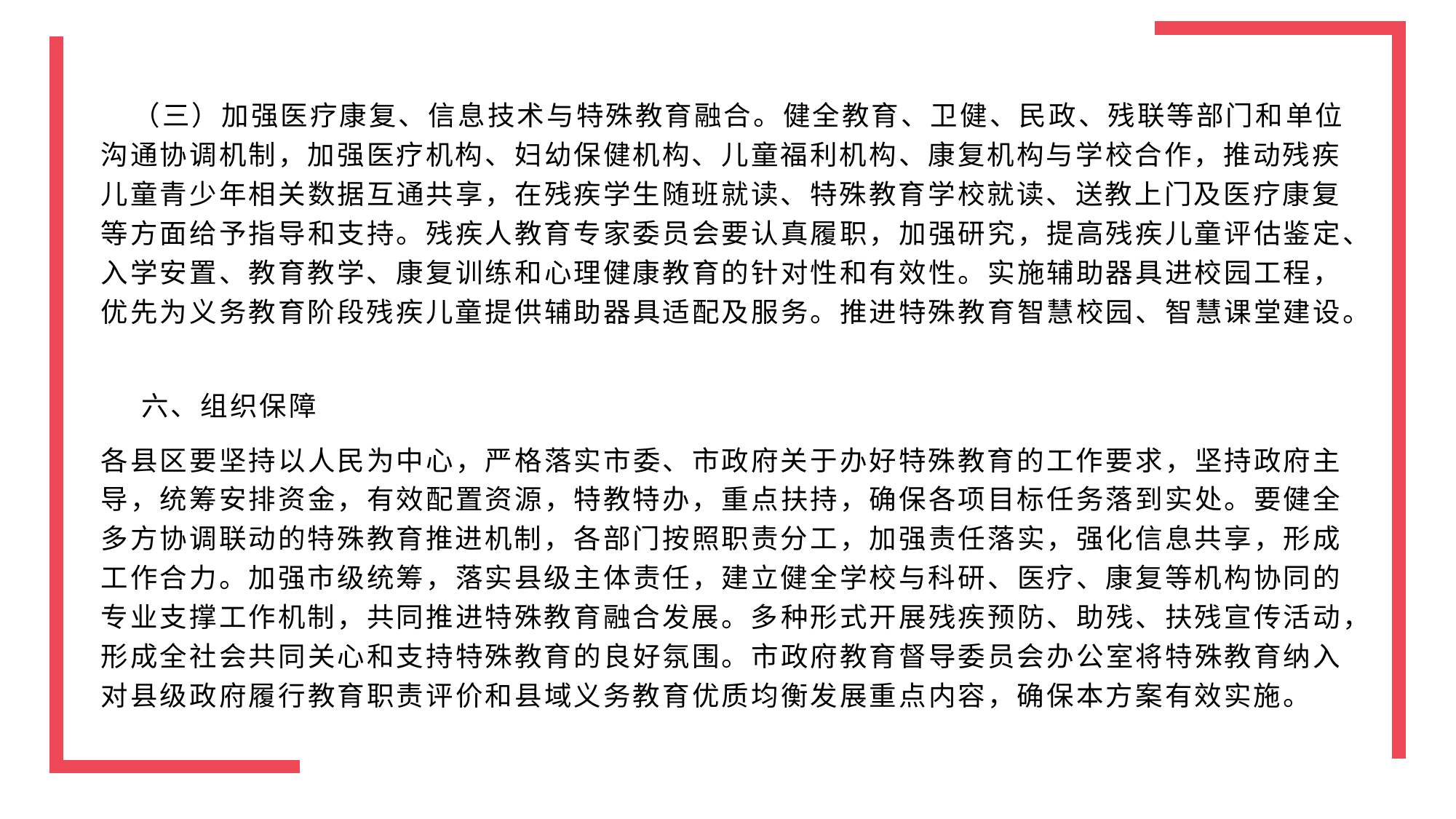

（三）加强医疗康复、信息技术与特殊教育融合。健全教育、卫健、民政、残联等部门和单位沟通协调机制，加强医疗机构、妇幼保健机构、儿童福利机构、康复机构与学校合作，推动残疾儿童青少年相关数据互通共享，在残疾学生随班就读、特殊教育学校就读、送教上门及医疗康复等方面给予指导和支持。残疾人教育专家委员会要认真履职，加强研究，提高残疾儿童评估鉴定、入学安置、教育教学、康复训练和心理健康教育的针对性和有效性。实施辅助器具进校园工程，优先为义务教育阶段残疾儿童提供辅助器具适配及服务。推进特殊教育智慧校园、智慧课堂建设。
    六、组织保障
各县区要坚持以人民为中心，严格落实市委、市政府关于办好特殊教育的工作要求，坚持政府主导，统筹安排资金，有效配置资源，特教特办，重点扶持，确保各项目标任务落到实处。要健全多方协调联动的特殊教育推进机制，各部门按照职责分工，加强责任落实，强化信息共享，形成工作合力。加强市级统筹，落实县级主体责任，建立健全学校与科研、医疗、康复等机构协同的专业支撑工作机制，共同推进特殊教育融合发展。多种形式开展残疾预防、助残、扶残宣传活动，形成全社会共同关心和支持特殊教育的良好氛围。市政府教育督导委员会办公室将特殊教育纳入对县级政府履行教育职责评价和县域义务教育优质均衡发展重点内容，确保本方案有效实施。